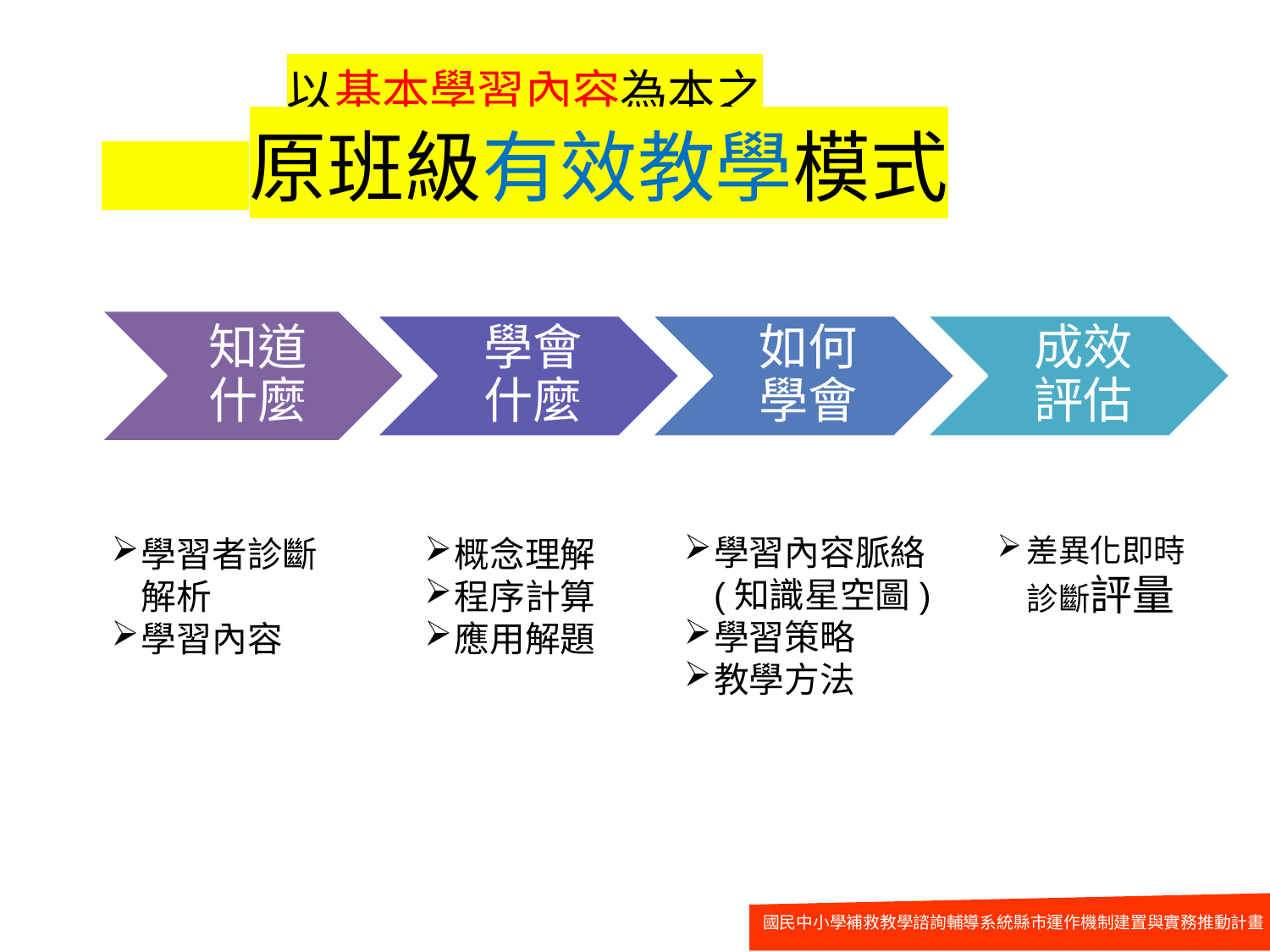

# 以基本學習內容為本之 原班級有效教學模式

知道
什麼
學會
什麼
如何
學會
成效
評估
學習內容脈絡(知識星空圖)
學習策略
教學方法
差異化即時
診斷評量
學習者診斷解析
學習內容
概念理解
程序計算
應用解題